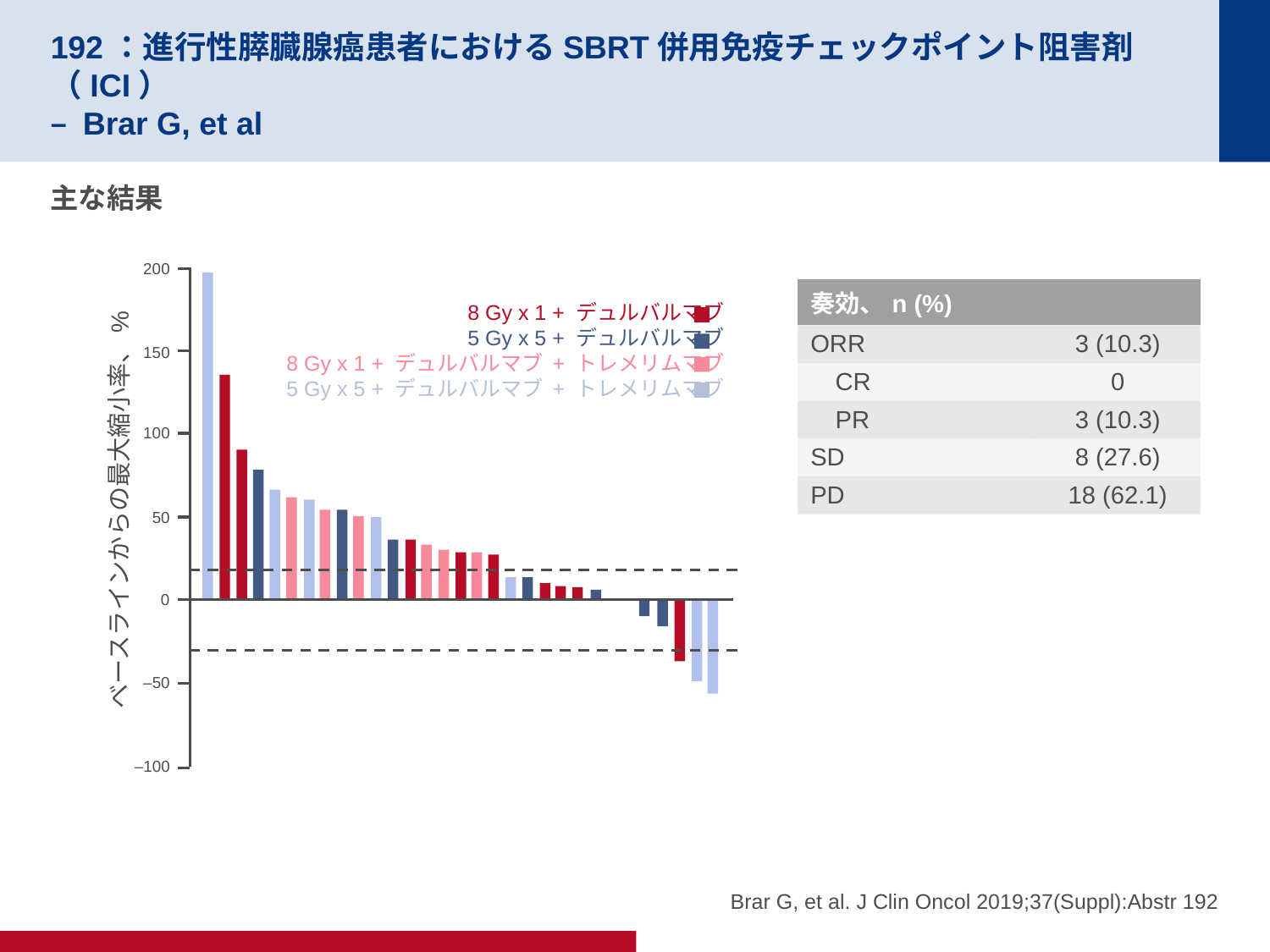

# 192：進行性膵臓腺癌患者におけるSBRT併用免疫チェックポイント阻害剤（ICI） – Brar G, et al
主な結果

200
150
100
ベースラインからの最大縮小率、%
50
0
–50
–100

| 奏効、n (%) |  |
| --- | --- |
| ORR | 3 (10.3) |
| CR | 0 |
| PR | 3 (10.3) |
| SD | 8 (27.6) |
| PD | 18 (62.1) |
8 Gy x 1 + デュルバルマブ
5 Gy x 5 + デュルバルマブ
8 Gy x 1 + デュルバルマブ + トレメリムマブ
5 Gy x 5 + デュルバルマブ + トレメリムマブ

Brar G, et al. J Clin Oncol 2019;37(Suppl):Abstr 192